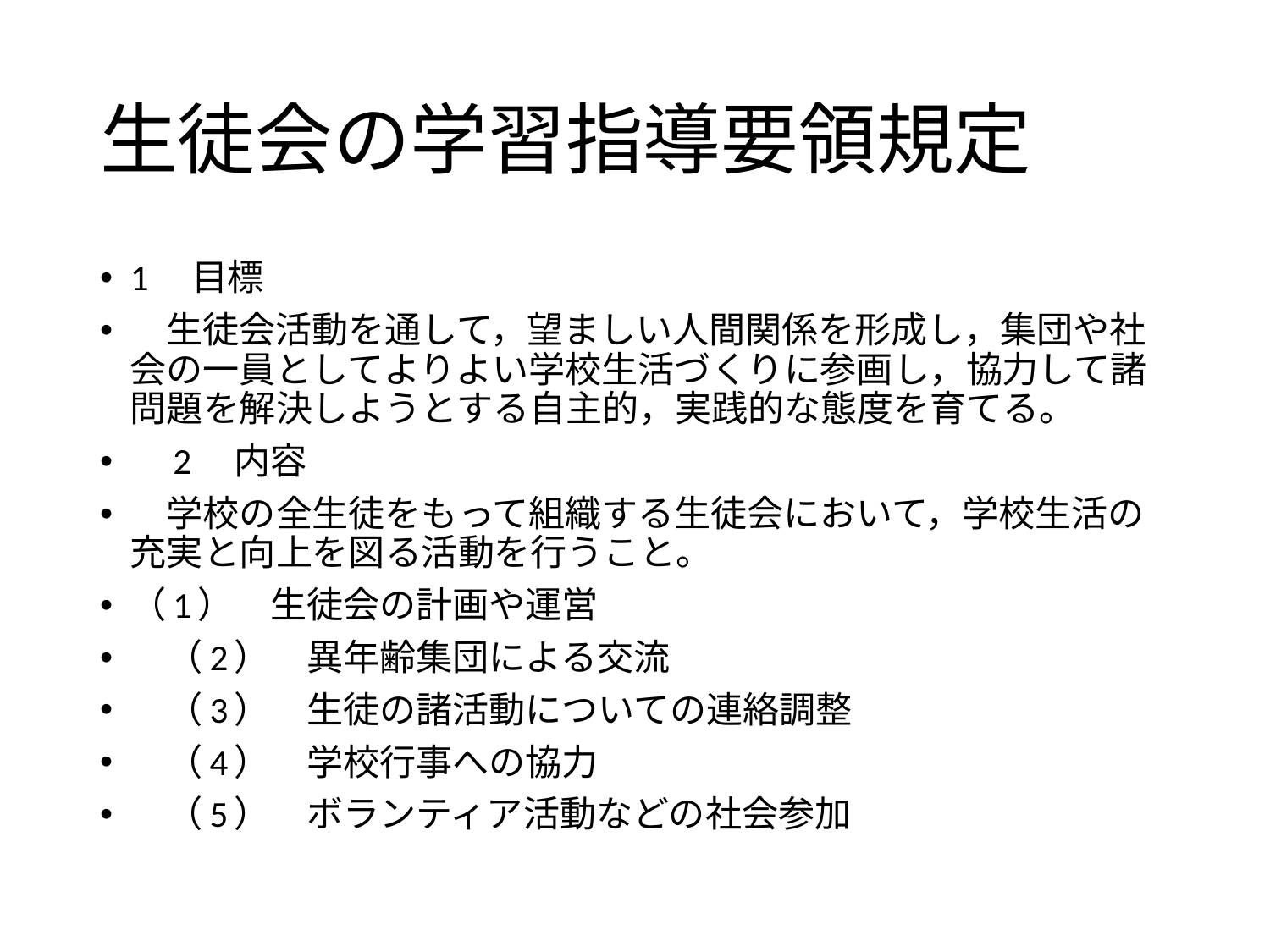

# 生徒会の学習指導要領規定
1　目標
　生徒会活動を通して，望ましい人間関係を形成し，集団や社会の一員としてよりよい学校生活づくりに参画し，協力して諸問題を解決しようとする自主的，実践的な態度を育てる。
　2　内容
　学校の全生徒をもって組織する生徒会において，学校生活の充実と向上を図る活動を行うこと。
（1）　生徒会の計画や運営
　（2）　異年齢集団による交流
　（3）　生徒の諸活動についての連絡調整
　（4）　学校行事への協力
　（5）　ボランティア活動などの社会参加